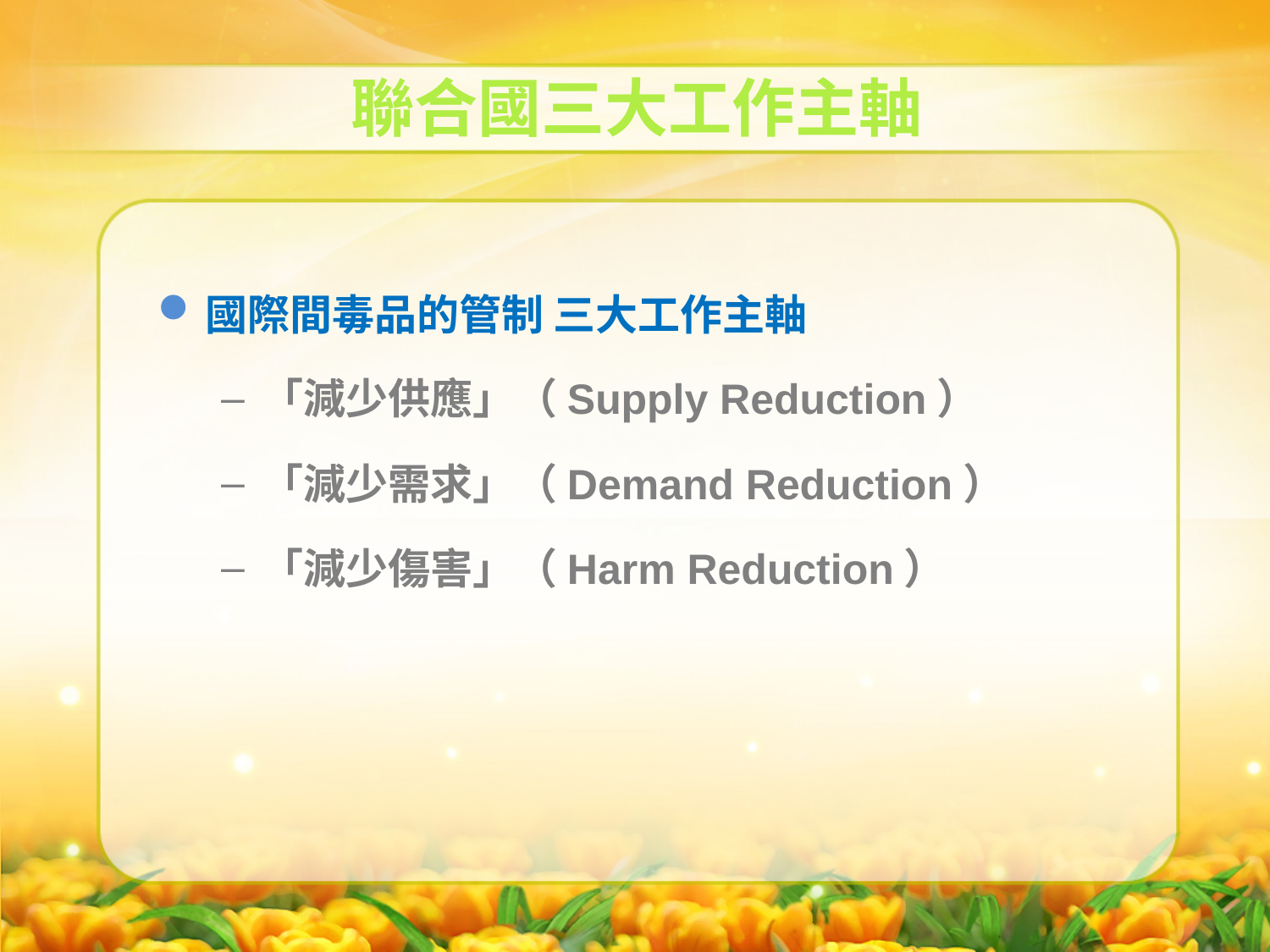

# 聯合國三大工作主軸
國際間毒品的管制 三大工作主軸
「減少供應」（Supply Reduction）
「減少需求」（Demand Reduction）
「減少傷害」（Harm Reduction）